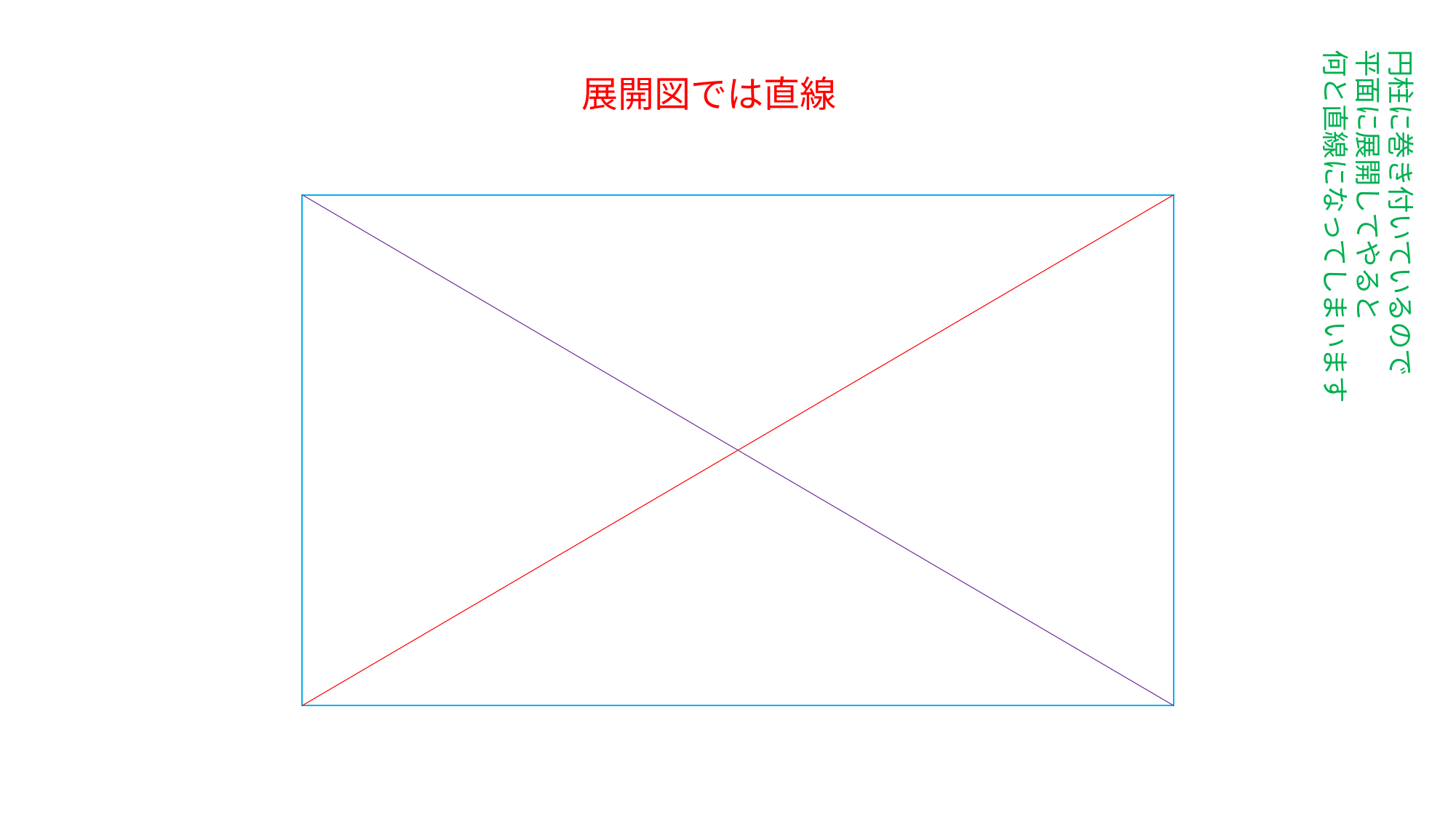

円柱に巻き付いているので
平面に展開してやると
何と直線になってしまいます
展開図では直線